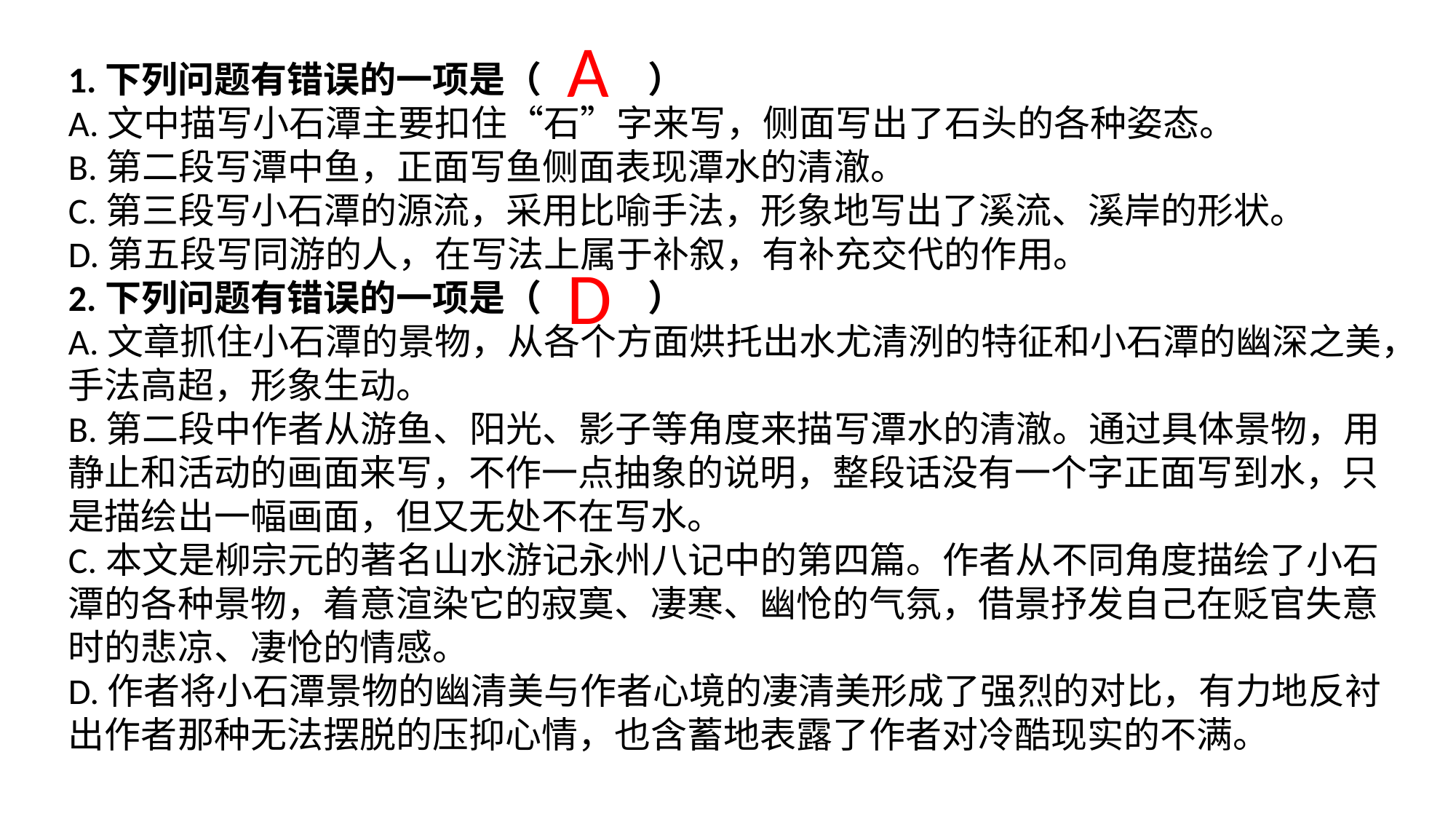

A
1.下列问题有错误的一项是（             ）
A.文中描写小石潭主要扣住“石”字来写，侧面写出了石头的各种姿态。
B.第二段写潭中鱼，正面写鱼侧面表现潭水的清澈。
C.第三段写小石潭的源流，采用比喻手法，形象地写出了溪流、溪岸的形状。
D.第五段写同游的人，在写法上属于补叙，有补充交代的作用。
2.下列问题有错误的一项是（             ）
A.文章抓住小石潭的景物，从各个方面烘托出水尤清洌的特征和小石潭的幽深之美，手法高超，形象生动。
B.第二段中作者从游鱼、阳光、影子等角度来描写潭水的清澈。通过具体景物，用静止和活动的画面来写，不作一点抽象的说明，整段话没有一个字正面写到水，只是描绘出一幅画面，但又无处不在写水。
C.本文是柳宗元的著名山水游记永州八记中的第四篇。作者从不同角度描绘了小石潭的各种景物，着意渲染它的寂寞、凄寒、幽怆的气氛，借景抒发自己在贬官失意时的悲凉、凄怆的情感。
D.作者将小石潭景物的幽清美与作者心境的凄清美形成了强烈的对比，有力地反衬出作者那种无法摆脱的压抑心情，也含蓄地表露了作者对冷酷现实的不满。
D